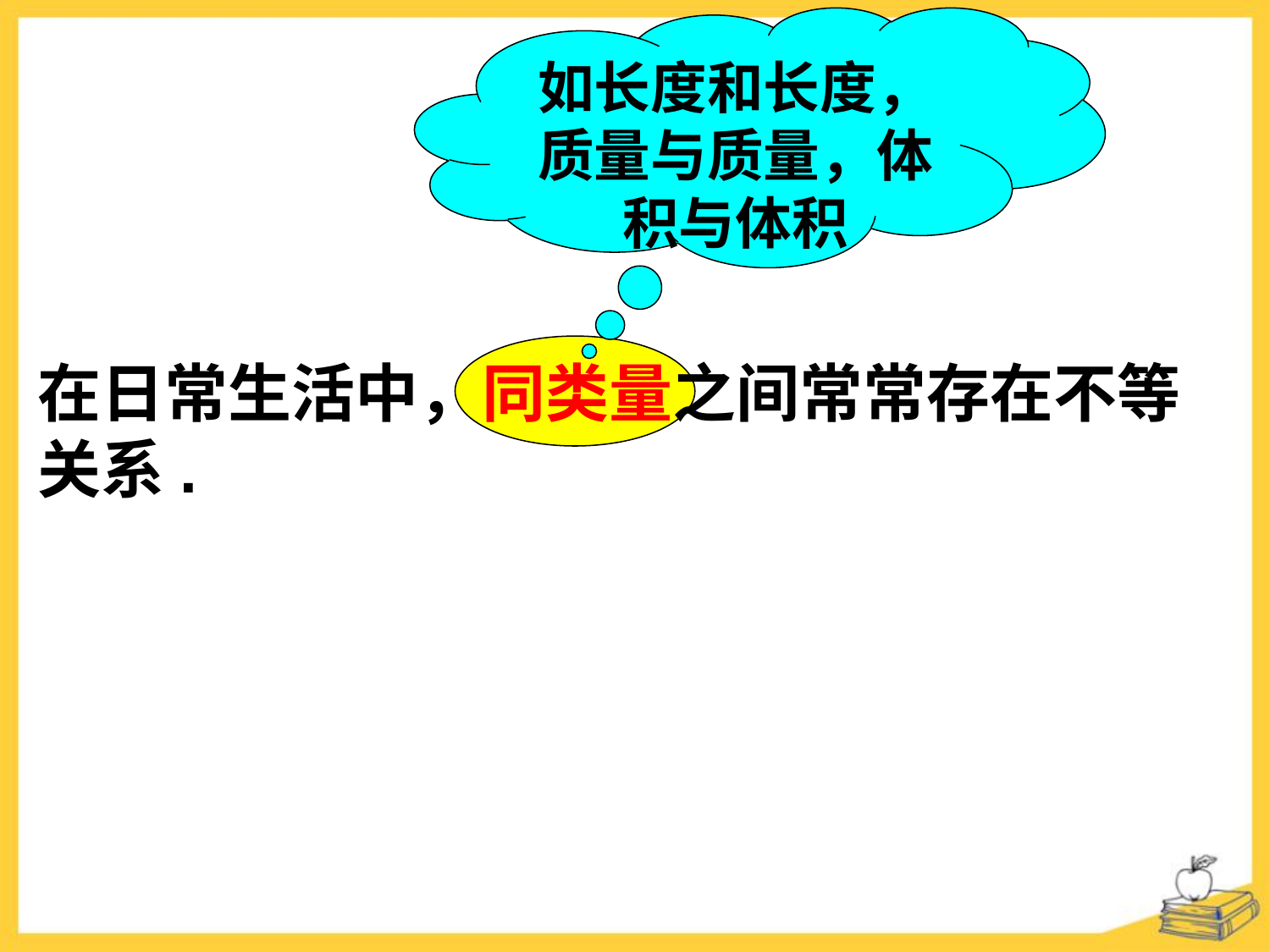

如长度和长度，质量与质量，体积与体积

在日常生活中，同类量之间常常存在不等关系.